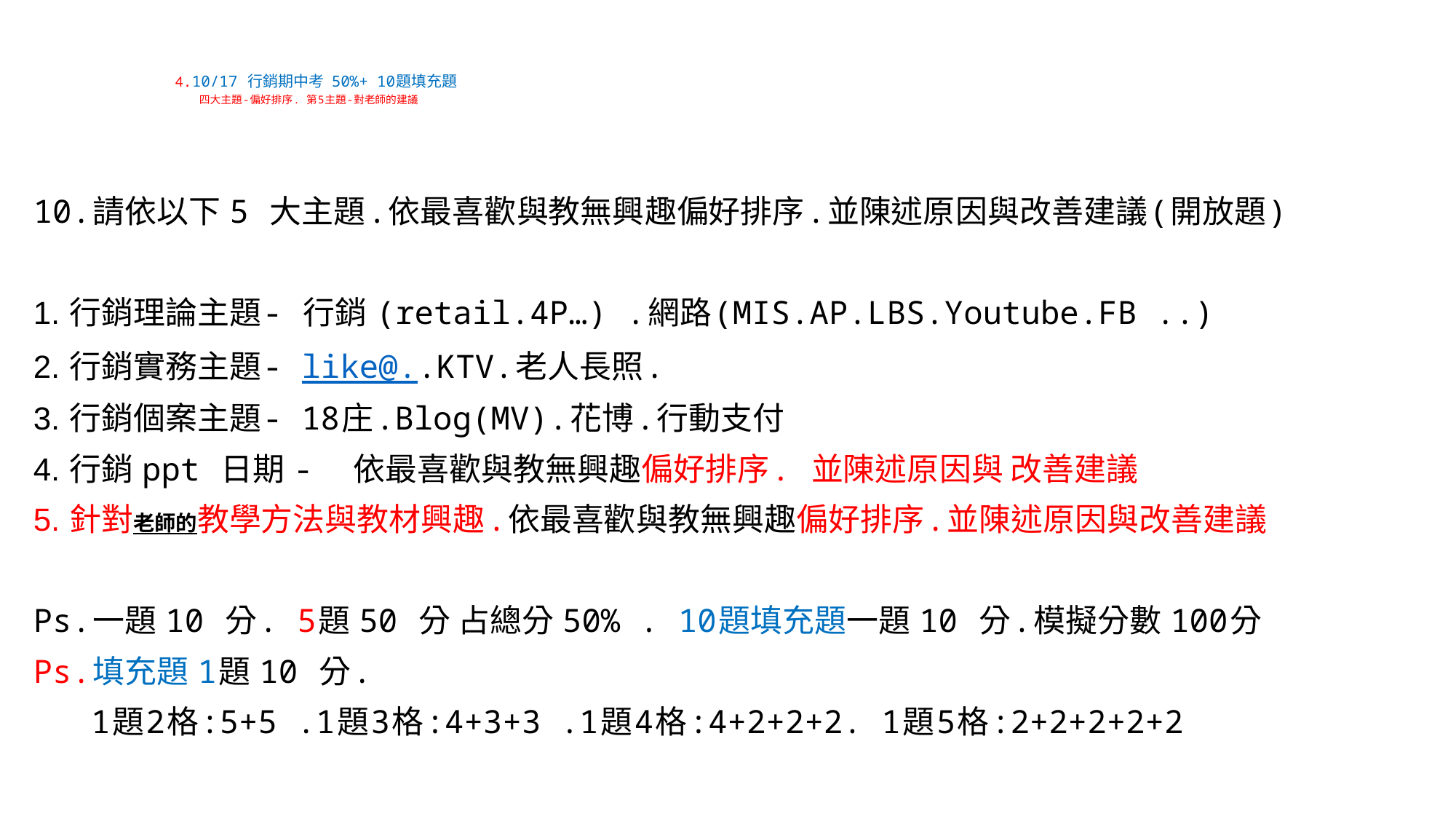

# 4.10/17 行銷期中考  50%+ 10題填充題 四大主題-偏好排序. 第5主題-對老師的建議
10.請依以下 5 大主題.依最喜歡與教無興趣偏好排序.並陳述原因與改善建議(開放題)

行銷理論主題- 行銷 (retail.4P…) .網路(MIS.AP.LBS.Youtube.FB ..)
行銷實務主題- like@..KTV.老人長照.
行銷個案主題- 18庄.Blog(MV).花博.行動支付
行銷 ppt 日期 -  依最喜歡與教無興趣偏好排序. 並陳述原因與 改善建議
針對老師的教學方法與教材興趣.依最喜歡與教無興趣偏好排序.並陳述原因與改善建議

Ps.一題 10 分. 5題 50 分 占總分 50% . 10題填充題一題 10 分.模擬分數 100分
Ps.填充題 1題 10 分.
   1題2格:5+5 .1題3格:4+3+3 .1題4格:4+2+2+2. 1題5格:2+2+2+2+2